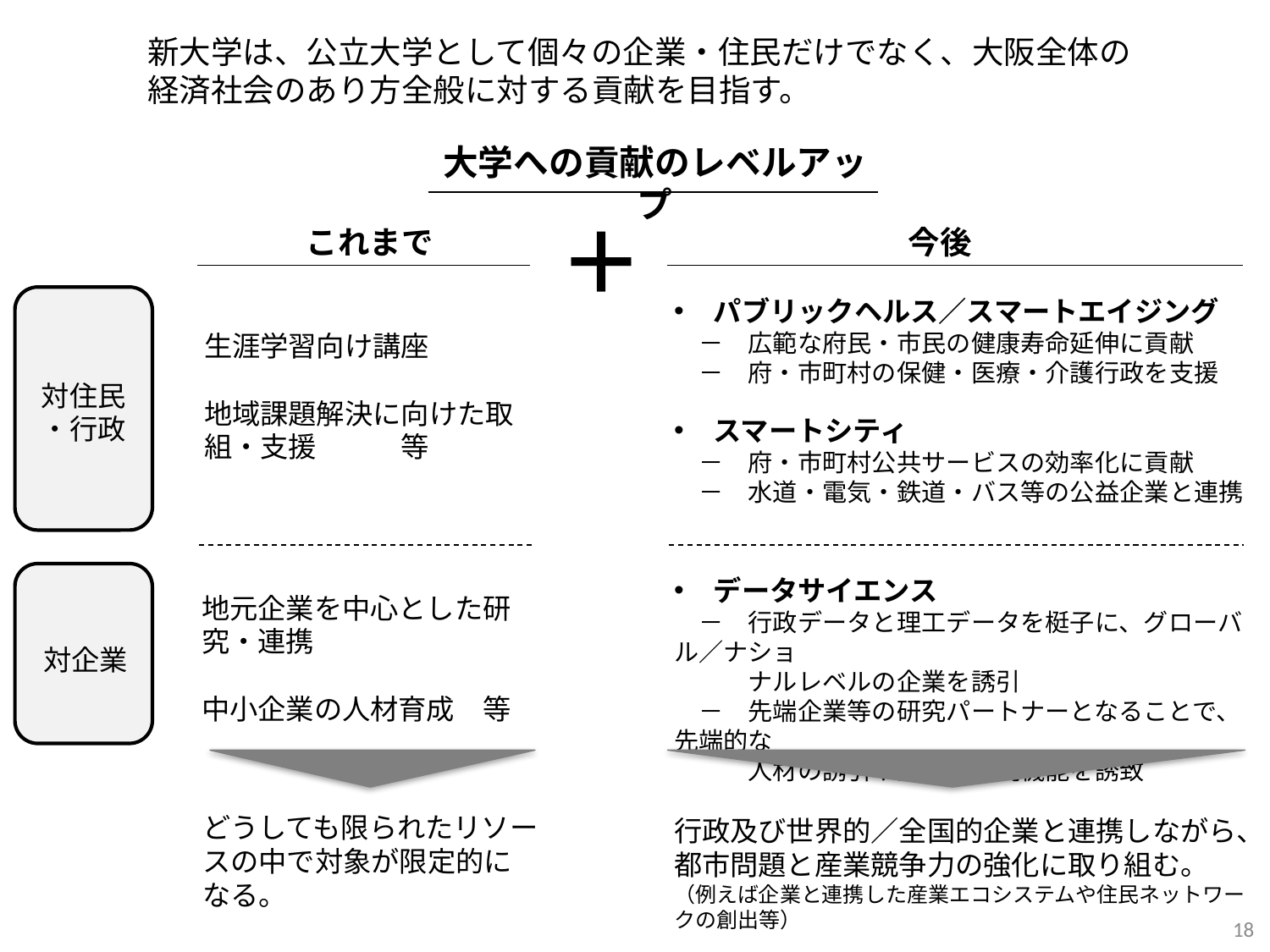

新大学は、公立大学として個々の企業・住民だけでなく、大阪全体の経済社会のあり方全般に対する貢献を目指す。
大学への貢献のレベルアップ
＋
これまで
今後

パブリックヘルス／スマートエイジング
　－　広範な府民・市民の健康寿命延伸に貢献
　－　府・市町村の保健・医療・介護行政を支援
生涯学習向け講座

地域課題解決に向けた取組・支援　　　等
対住民
・行政
スマートシティ
　－　府・市町村公共サービスの効率化に貢献
　－　水道・電気・鉄道・バス等の公益企業と連携

データサイエンス
　－　行政データと理工データを梃子に、グローバル／ナショ
　　　ナルレベルの企業を誘引
　－　先端企業等の研究パートナーとなることで、先端的な
　　　人材の誘引や企業の研究機能を誘致
地元企業を中心とした研究・連携

中小企業の人材育成　等
対企業

どうしても限られたリソースの中で対象が限定的になる。
行政及び世界的／全国的企業と連携しながら、都市問題と産業競争力の強化に取り組む。（例えば企業と連携した産業エコシステムや住民ネットワークの創出等）
18